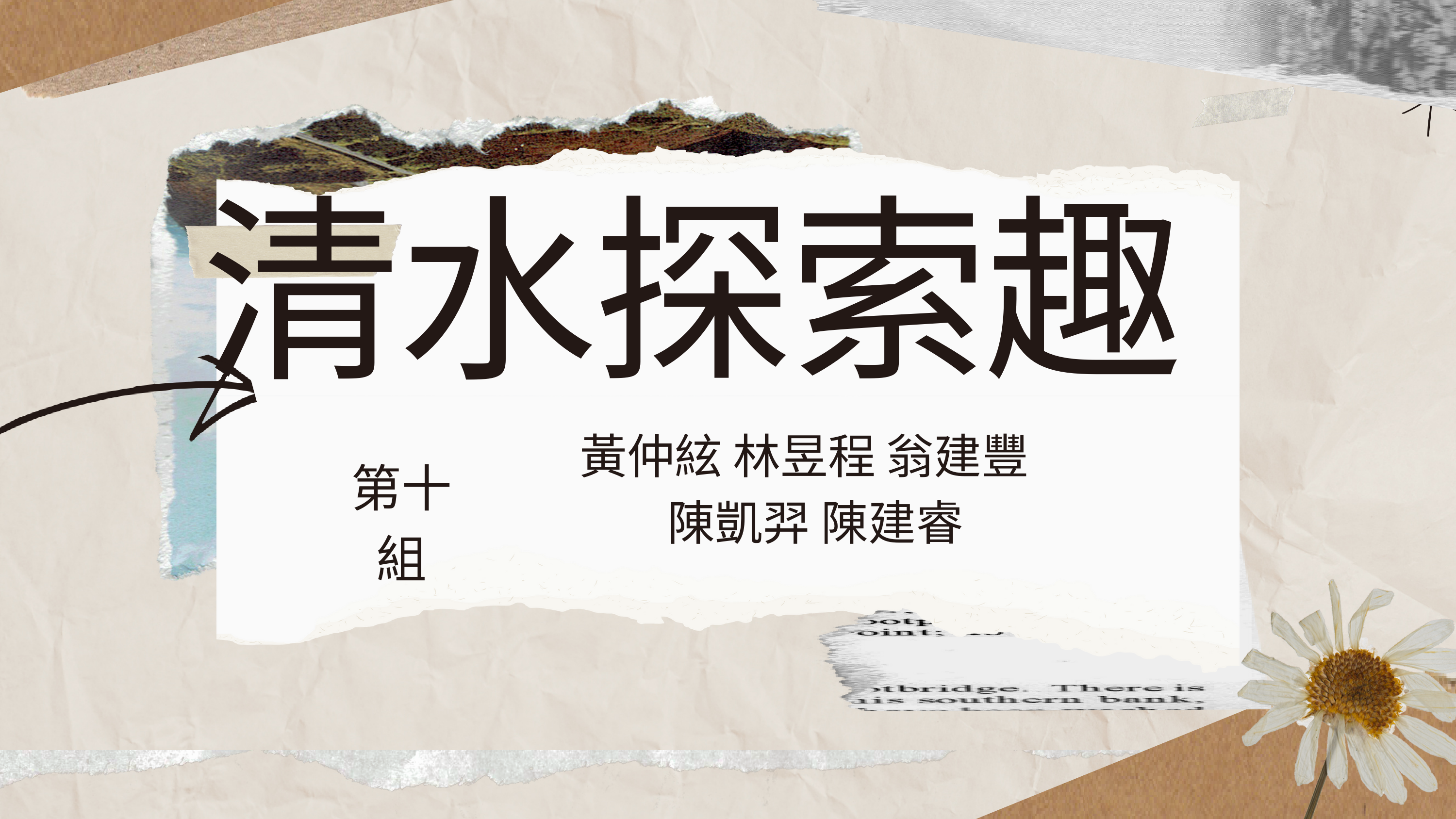

清水探索趣

黃仲絃 林昱程 翁建豐
 陳凱羿 陳建睿
第十組